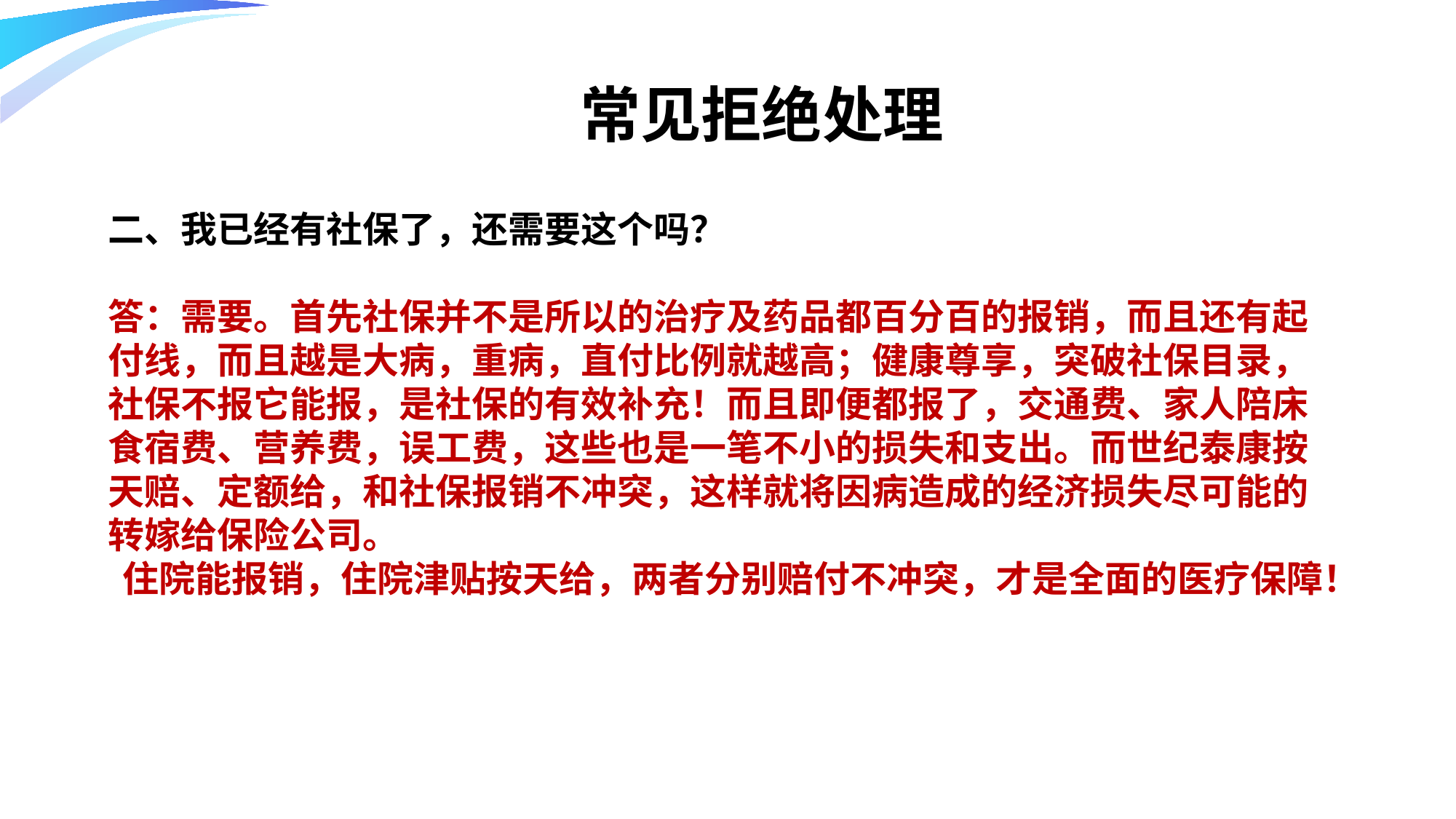

常见拒绝处理
二、我已经有社保了，还需要这个吗？

答：需要。首先社保并不是所以的治疗及药品都百分百的报销，而且还有起付线，而且越是大病，重病，直付比例就越高；健康尊享，突破社保目录，社保不报它能报，是社保的有效补充！而且即便都报了，交通费、家人陪床食宿费、营养费，误工费，这些也是一笔不小的损失和支出。而世纪泰康按天赔、定额给，和社保报销不冲突，这样就将因病造成的经济损失尽可能的转嫁给保险公司。
住院能报销，住院津贴按天给，两者分别赔付不冲突，才是全面的医疗保障！